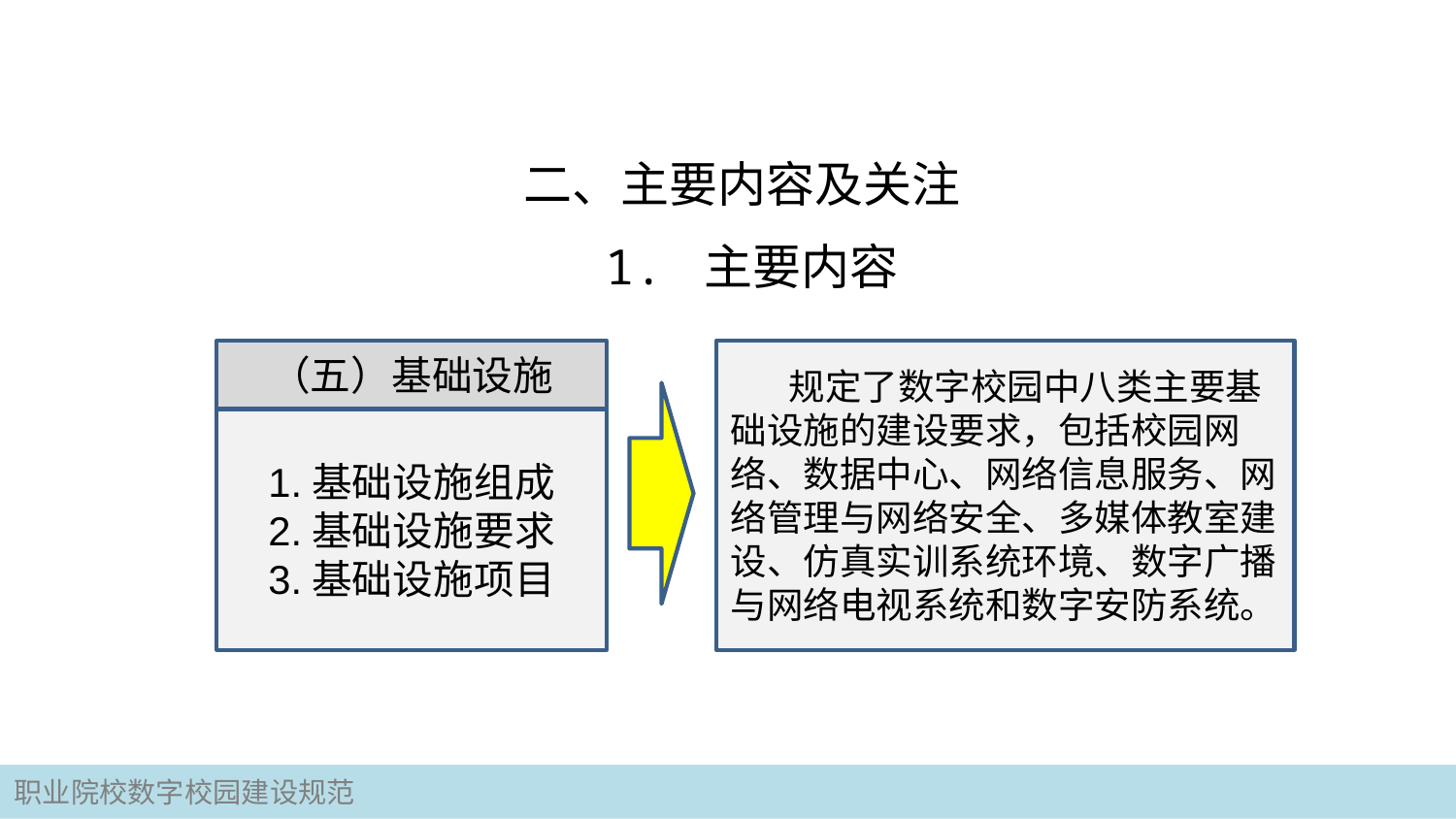

# 二、主要内容及关注
1. 主要内容
（五）基础设施
      规定了数字校园中八类主要基础设施的建设要求，包括校园网络、数据中心、网络信息服务、网络管理与网络安全、多媒体教室建设、仿真实训系统环境、数字广播与网络电视系统和数字安防系统。

1.基础设施组成
2.基础设施要求
3.基础设施项目
职业院校数字校园建设规范